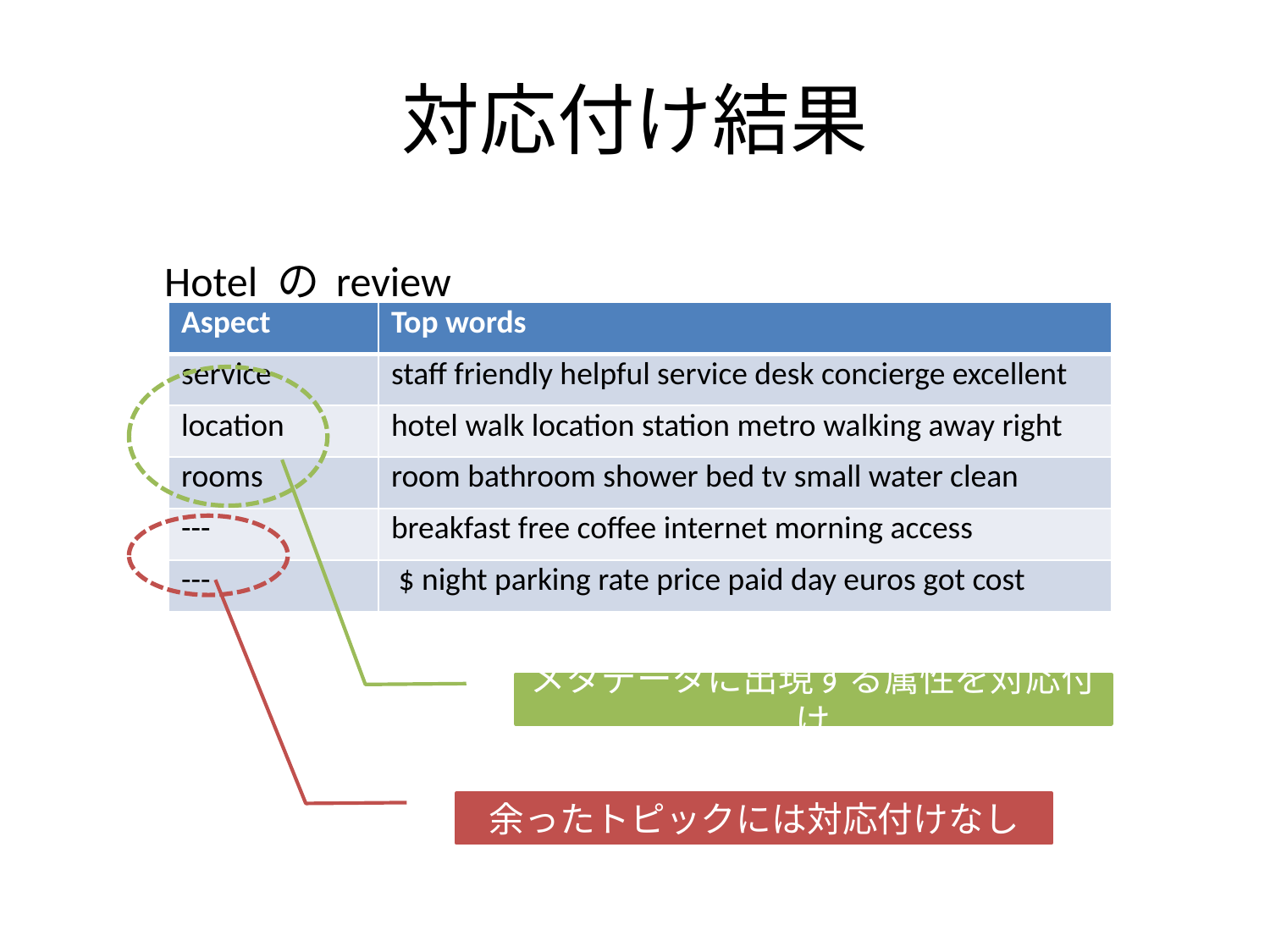

# 対応付け結果
Hotel の review
| Aspect | Top words |
| --- | --- |
| service | staff friendly helpful service desk concierge excellent |
| location | hotel walk location station metro walking away right |
| rooms | room bathroom shower bed tv small water clean |
| --- | breakfast free coffee internet morning access |
| --- | $ night parking rate price paid day euros got cost |

メタデータに出現する属性を対応付け
余ったトピックには対応付けなし